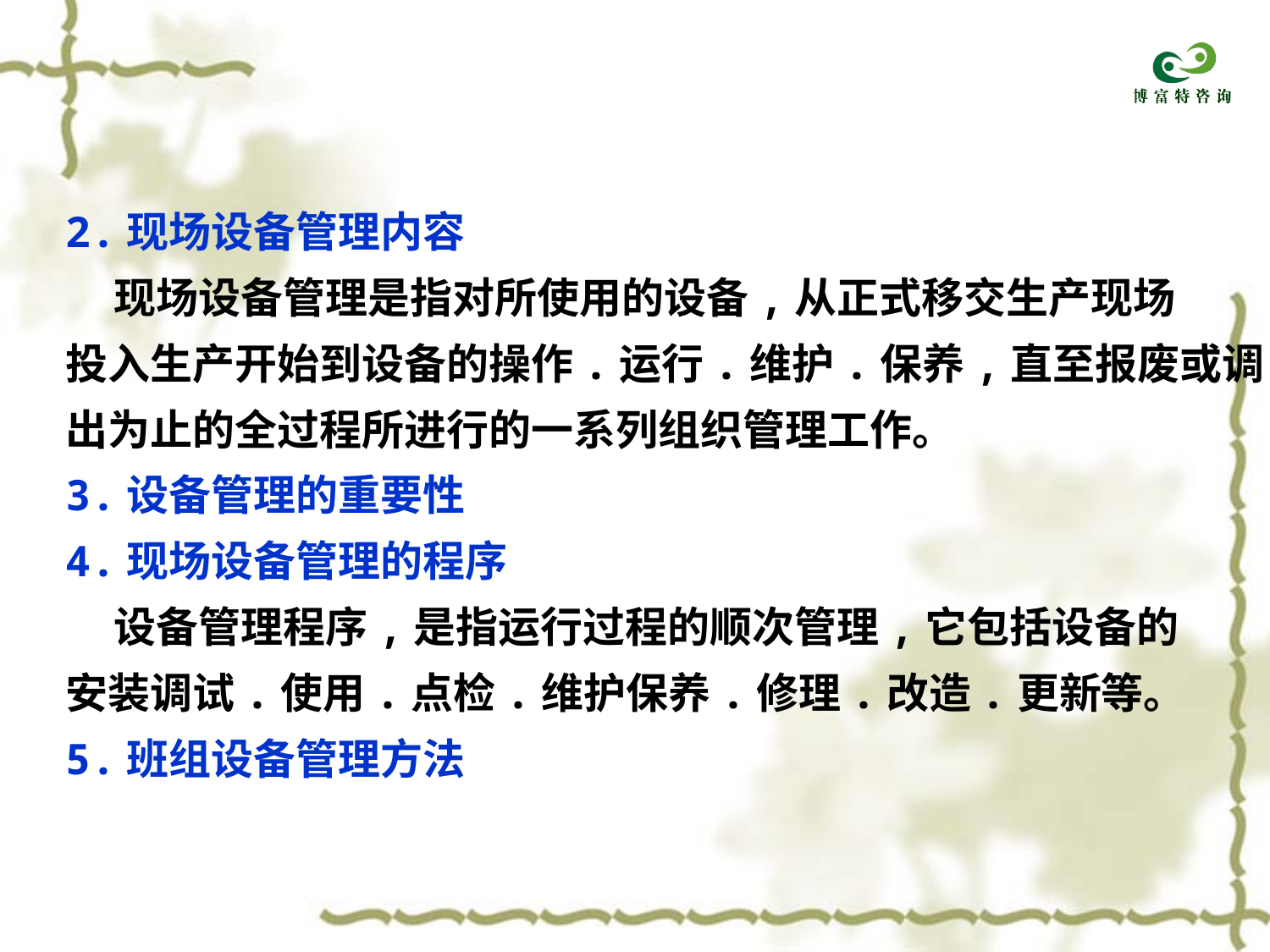

2.现场设备管理内容
    现场设备管理是指对所使用的设备,从正式移交生产现场
投入生产开始到设备的操作.运行.维护.保养,直至报废或调
出为止的全过程所进行的一系列组织管理工作。
3.设备管理的重要性
4.现场设备管理的程序
    设备管理程序,是指运行过程的顺次管理,它包括设备的
安装调试.使用.点检.维护保养.修理.改造.更新等。
5.班组设备管理方法